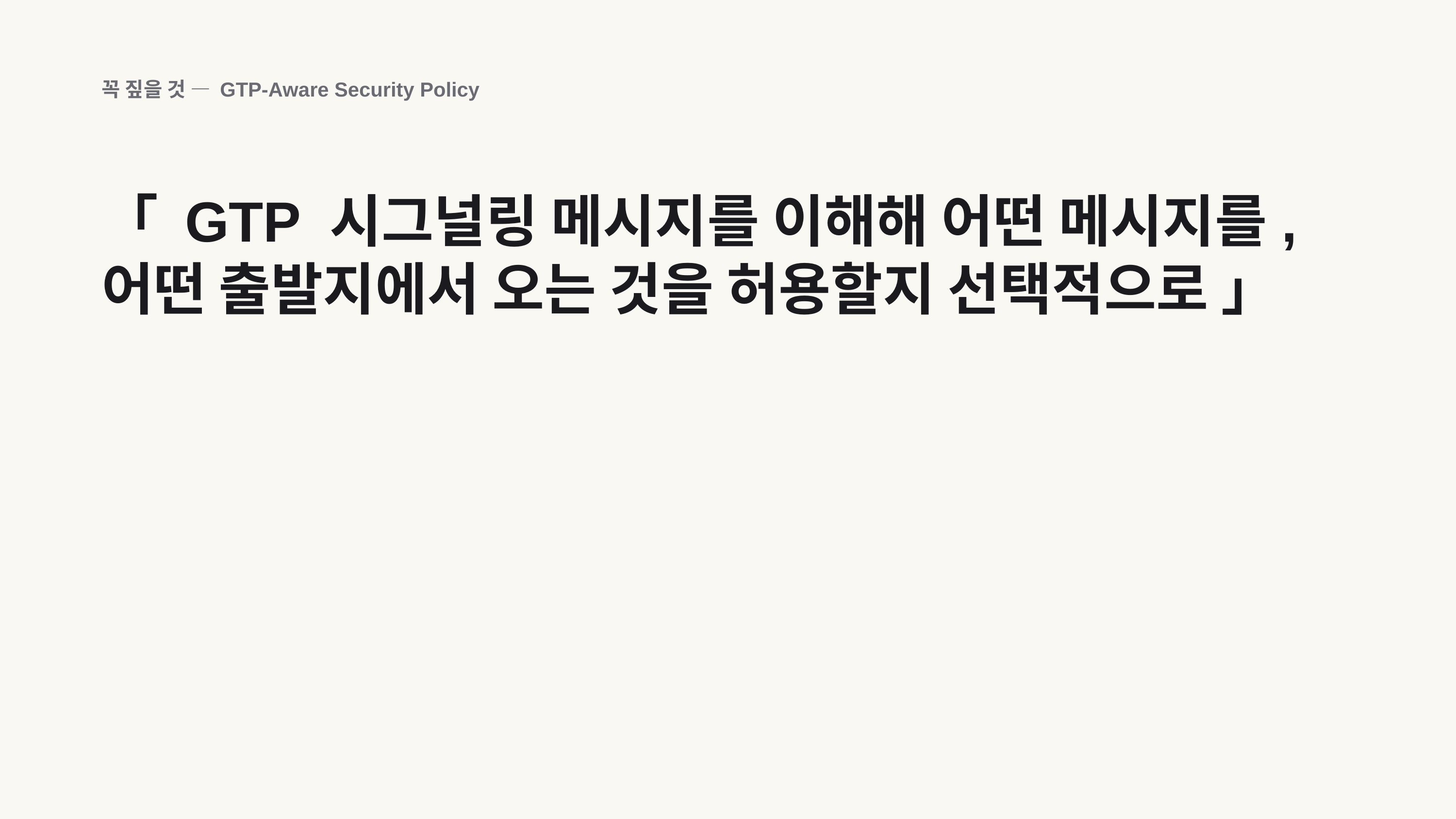

꼭 짚을 것 — GTP-Aware Security Policy
「 GTP 시그널링 메시지를 이해해 어떤 메시지를, 어떤 출발지에서 오는 것을 허용할지 선택적으로 」